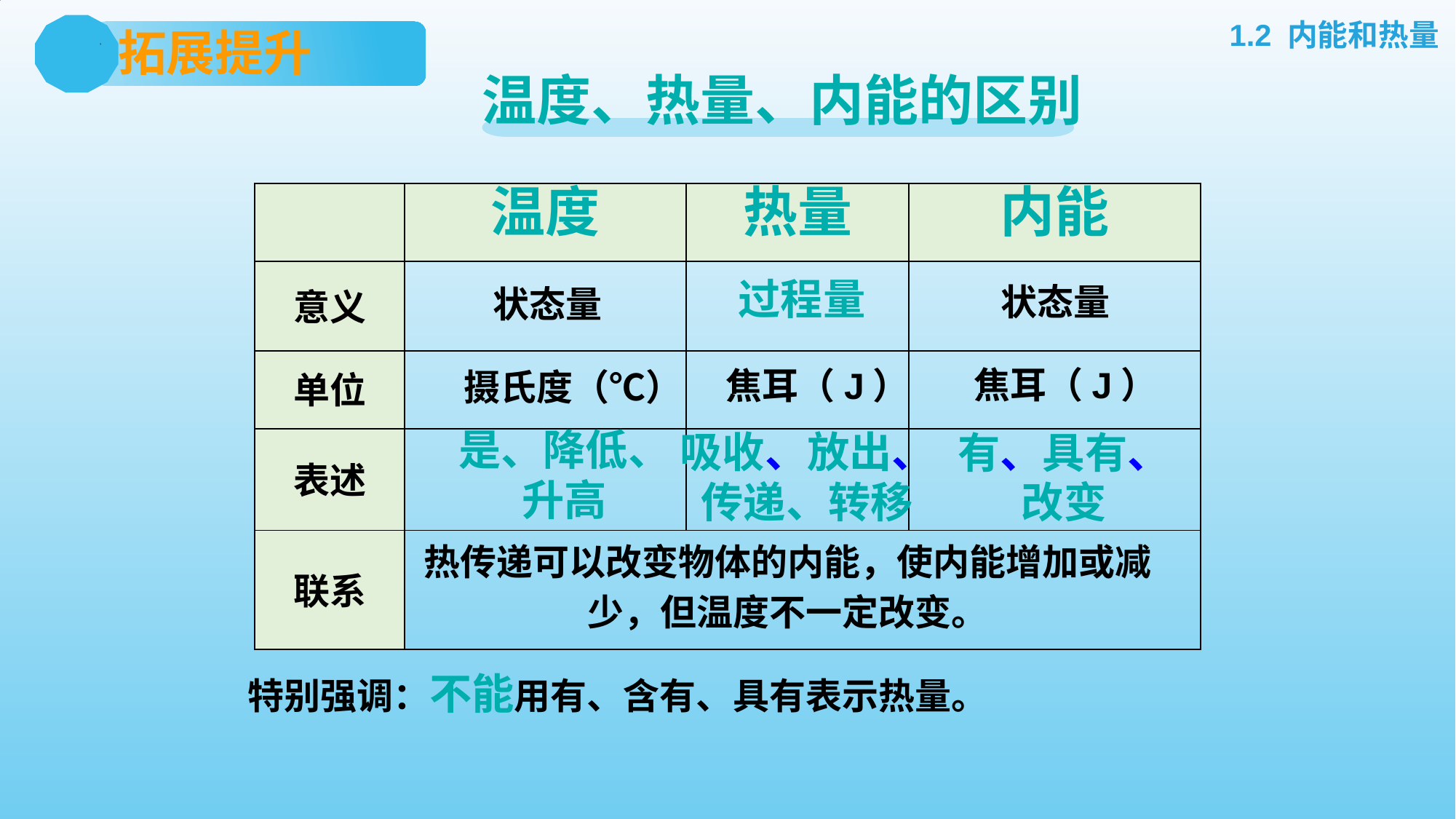

拓展提升
温度、热量、内能的区别

|  | 温度 | 热量 | 内能 |
| --- | --- | --- | --- |
| 意义 |  |  |  |
| 单位 |  |  |  |
| 表述 |  |  |  |
| 联系 |  |  |  |
过程量
状态量
状态量
焦耳（J）
焦耳（J）
摄氏度（℃）
是、降低、
升高
吸收、放出、
传递、转移
有、具有、
改变
热传递可以改变物体的内能，使内能增加或减少，但温度不一定改变。

特别强调：不能用有、含有、具有表示热量。